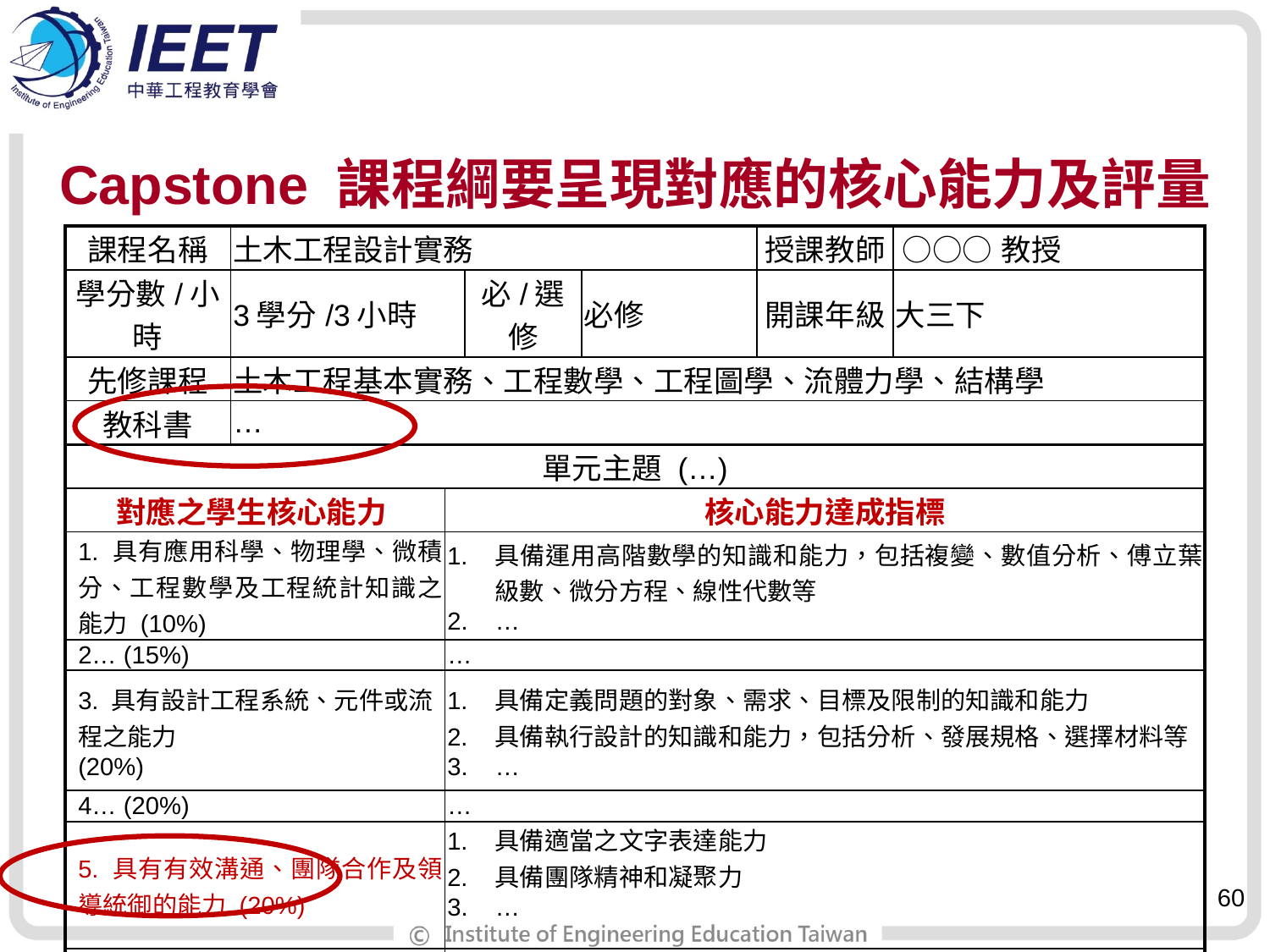

# Capstone 課程綱要呈現對應的核心能力及評量
| 課程名稱 | 土木工程設計實務 |  |  |  | 授課教師 | ○○○教授 |
| --- | --- | --- | --- | --- | --- | --- |
| 學分數/小時 | 3學分/3小時 |  | 必/選修 | 必修 | 開課年級 | 大三下 |
| 先修課程 | 土木工程基本實務、工程數學、工程圖學、流體力學、結構學 |  |  |  |  |  |
| 教科書 | … |  |  |  |  |  |
| 單元主題 (…) |  |  |  |  |  |  |
| 對應之學生核心能力 |  | 核心能力達成指標 |  |  |  |  |
| 1. 具有應用科學、物理學、微積分、工程數學及工程統計知識之能力 (10%) |  | 具備運用高階數學的知識和能力，包括複變、數值分析、傅立葉級數、微分方程、線性代數等 … |  |  |  |  |
| 2… (15%) |  | … |  |  |  |  |
| 3. 具有設計工程系統、元件或流程之能力 (20%) |  | 具備定義問題的對象、需求、目標及限制的知識和能力 具備執行設計的知識和能力，包括分析、發展規格、選擇材料等 … |  |  |  |  |
| 4… (20%) |  | … |  |  |  |  |
| 5. 具有有效溝通、團隊合作及領導統御的能力 (20%) |  | 具備適當之文字表達能力 具備團隊精神和凝聚力 … |  |  |  |  |
| 7… (15%) |  | … |  |  |  |  |
| 評量方式：1. 設計模型成品 ，2. 口頭報告，3. 海報 |  |  |  |  |  |  |

60